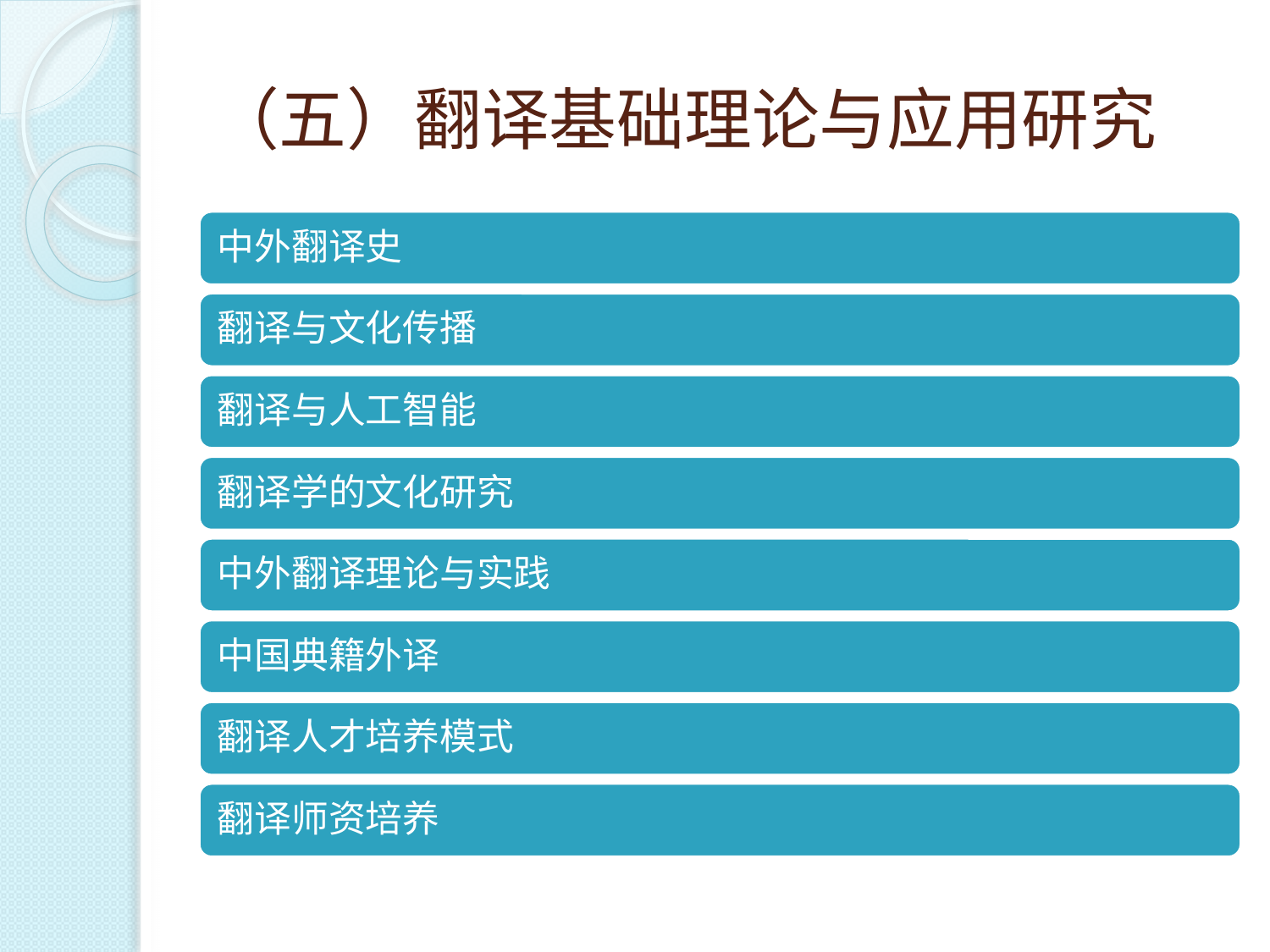

# （五）翻译基础理论与应用研究
中外翻译史
翻译与文化传播
翻译与人工智能
翻译学的文化研究
中外翻译理论与实践
中国典籍外译
翻译人才培养模式
翻译师资培养